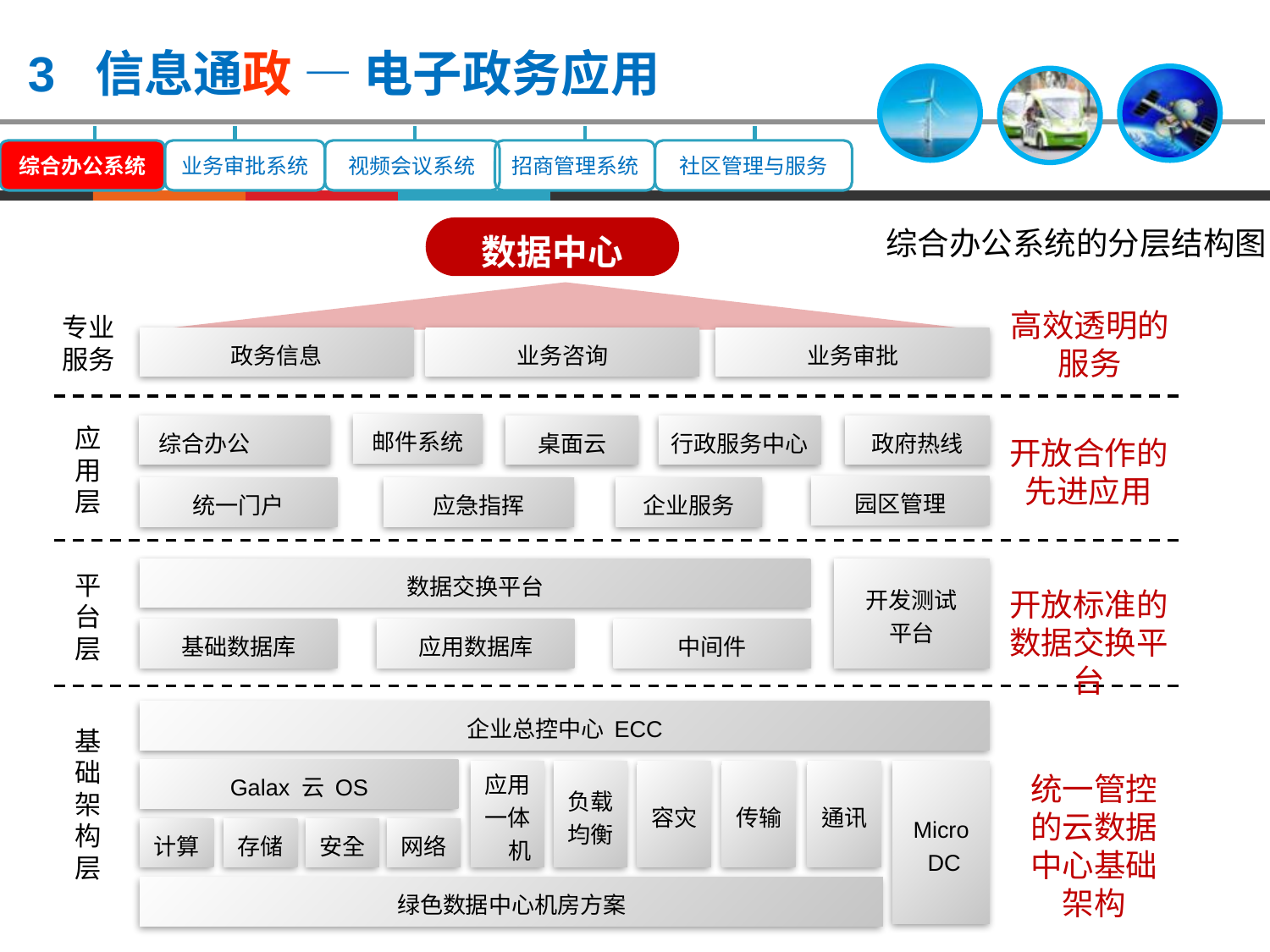

3  信息通政 — 电子政务应用

综合办公系统
业务审批系统
视频会议系统
招商管理系统
社区管理与服务
数据中心
综合办公系统的分层结构图

专业服务
高效透明的服务
政务信息
业务咨询
业务审批
应用层
邮件系统
行政服务中心
综合办公
桌面云
政府热线
开放合作的
先进应用
园区管理
企业服务
统一门户
应急指挥
平台层
开发测试
平台
数据交换平台
开放标准的
数据交换平台
基础数据库
应用数据库
中间件
基础架构层
企业总控中心 ECC
Galax 云 OS
Micro
 DC
应用
一体机
负载
均衡
容灾
传输
通讯
统一管控的云数据中心基础架构
计算
存储
安全
网络
绿色数据中心机房方案